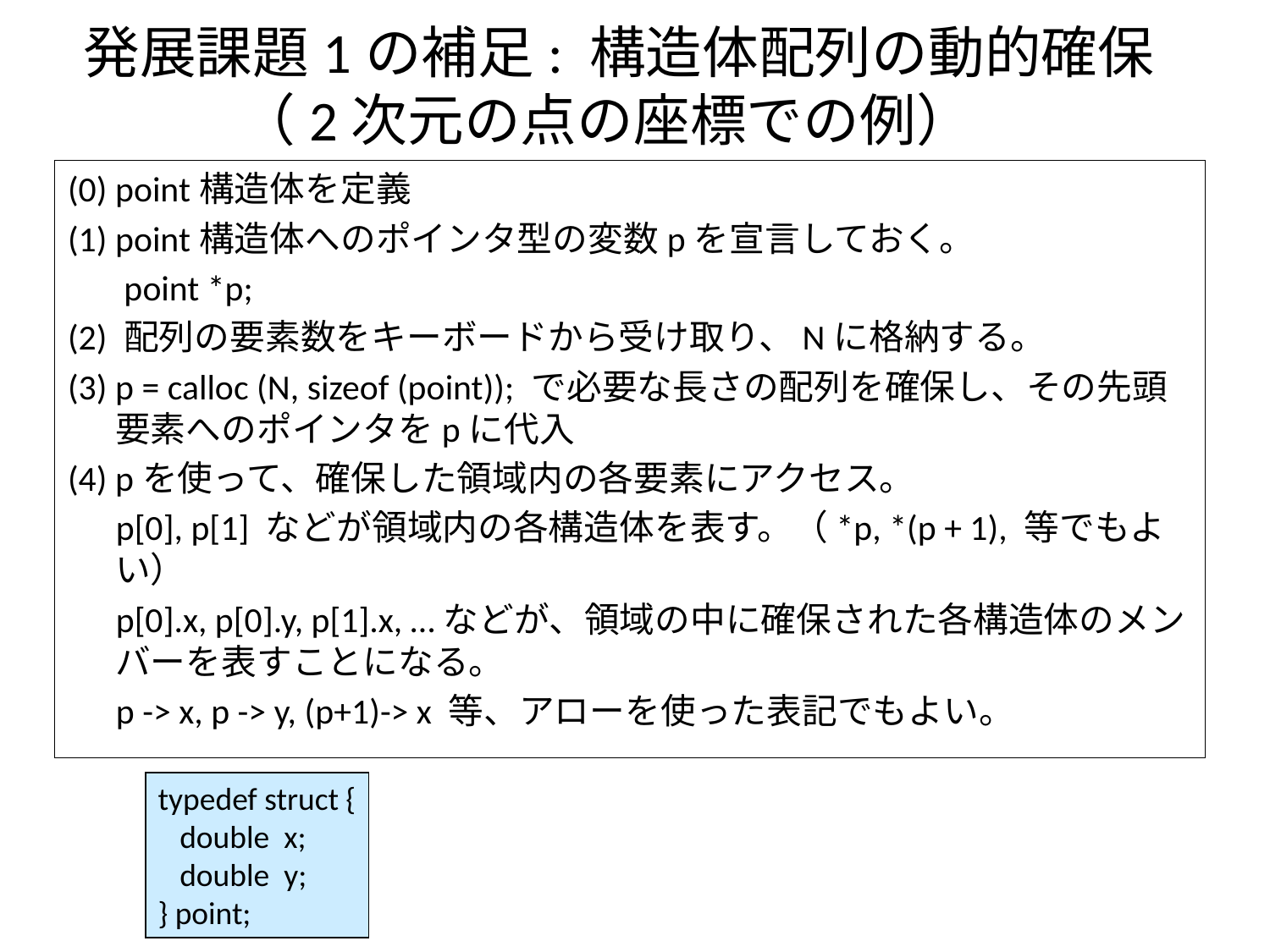

# 発展課題1の補足: 構造体配列の動的確保 （2次元の点の座標での例）
(0) point構造体を定義
(1) point構造体へのポインタ型の変数pを宣言しておく。
       point *p;
(2) 配列の要素数をキーボードから受け取り、Nに格納する。
(3) p = calloc (N, sizeof (point)); で必要な長さの配列を確保し、その先頭要素へのポインタをpに代入
(4) pを使って、確保した領域内の各要素にアクセス。
      p[0], p[1] などが領域内の各構造体を表す。（*p, *(p + 1), 等でもよい）
      p[0].x, p[0].y, p[1].x, …などが、領域の中に確保された各構造体のメンバーを表すことになる。
      p -> x, p -> y, (p+1)-> x 等、アローを使った表記でもよい。
typedef struct {
   double  x;
   double  y;
} point;